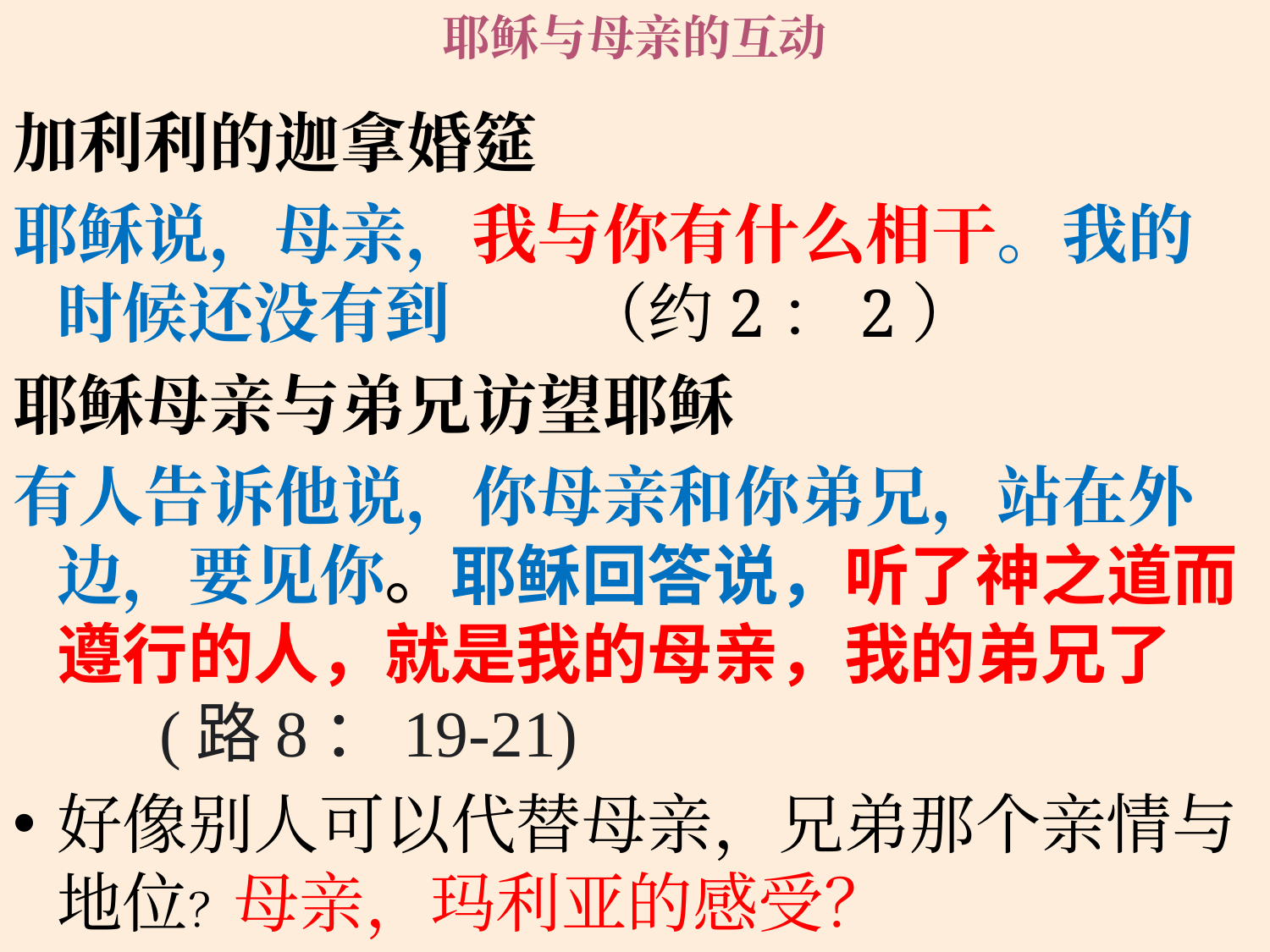

# 耶稣与母亲的互动

加利利的迦拿婚筵
耶稣说，母亲，我与你有什么相干。我的时候还没有到        （约2：2）
耶稣母亲与弟兄访望耶稣
有人告诉他说，你母亲和你弟兄，站在外边，要见你。耶稣回答说，听了神之道而遵行的人，就是我的母亲，我的弟兄了            (路8：19-21)
好像别人可以代替母亲，兄弟那个亲情与地位？母亲，玛利亚的感受？